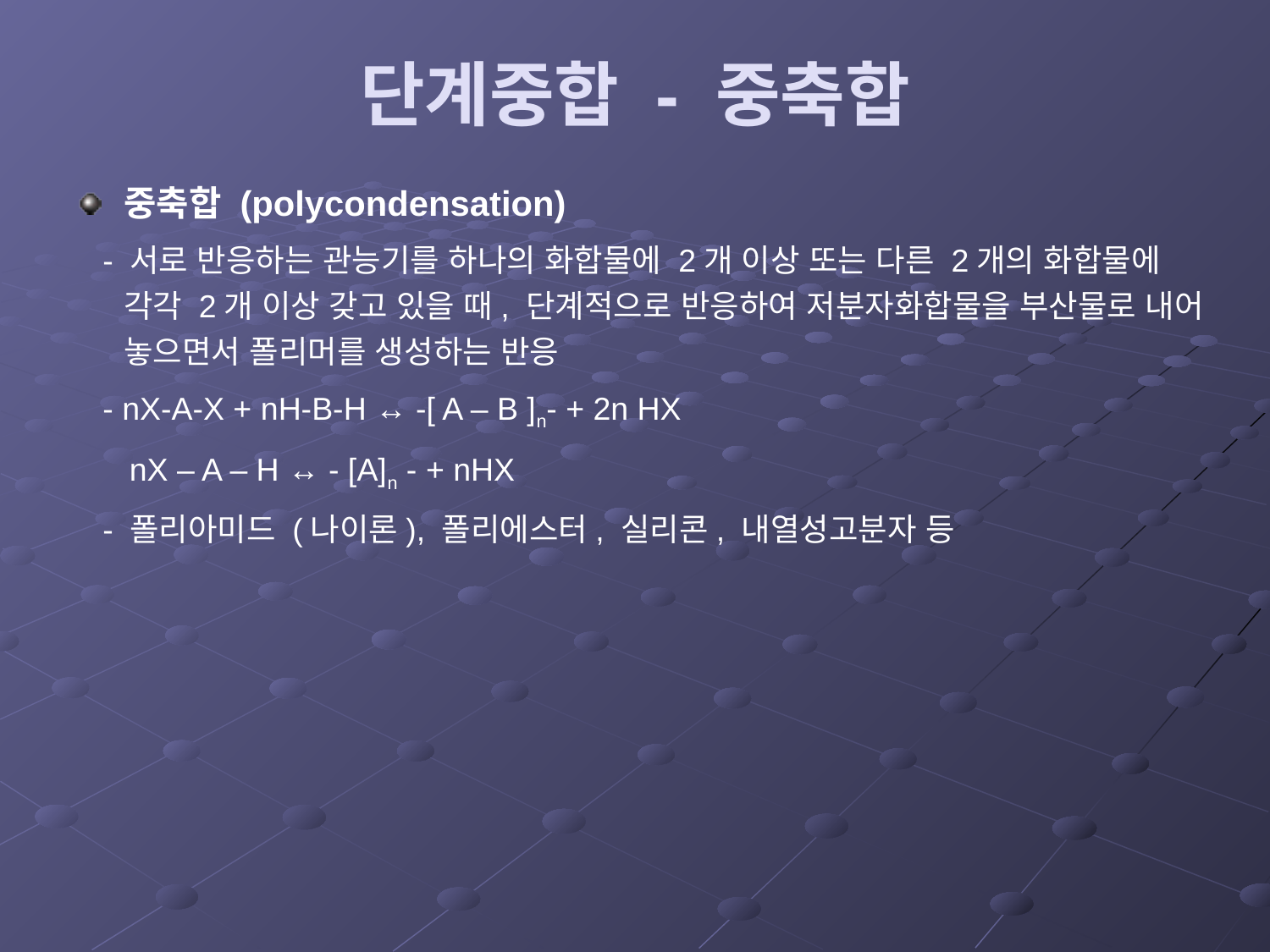

단계중합 - 중축합
중축합 (polycondensation)
   - 서로 반응하는 관능기를 하나의 화합물에 2개 이상 또는 다른 2개의 화합물에 각각 2개 이상 갖고 있을 때, 단계적으로 반응하여 저분자화합물을 부산물로 내어 놓으면서 폴리머를 생성하는 반응
   - nX-A-X + nH-B-H ↔ -[ A – B ]n- + 2n HX
      nX – A – H ↔ - [A]n - + nHX
   - 폴리아미드 (나이론), 폴리에스터, 실리콘, 내열성고분자 등